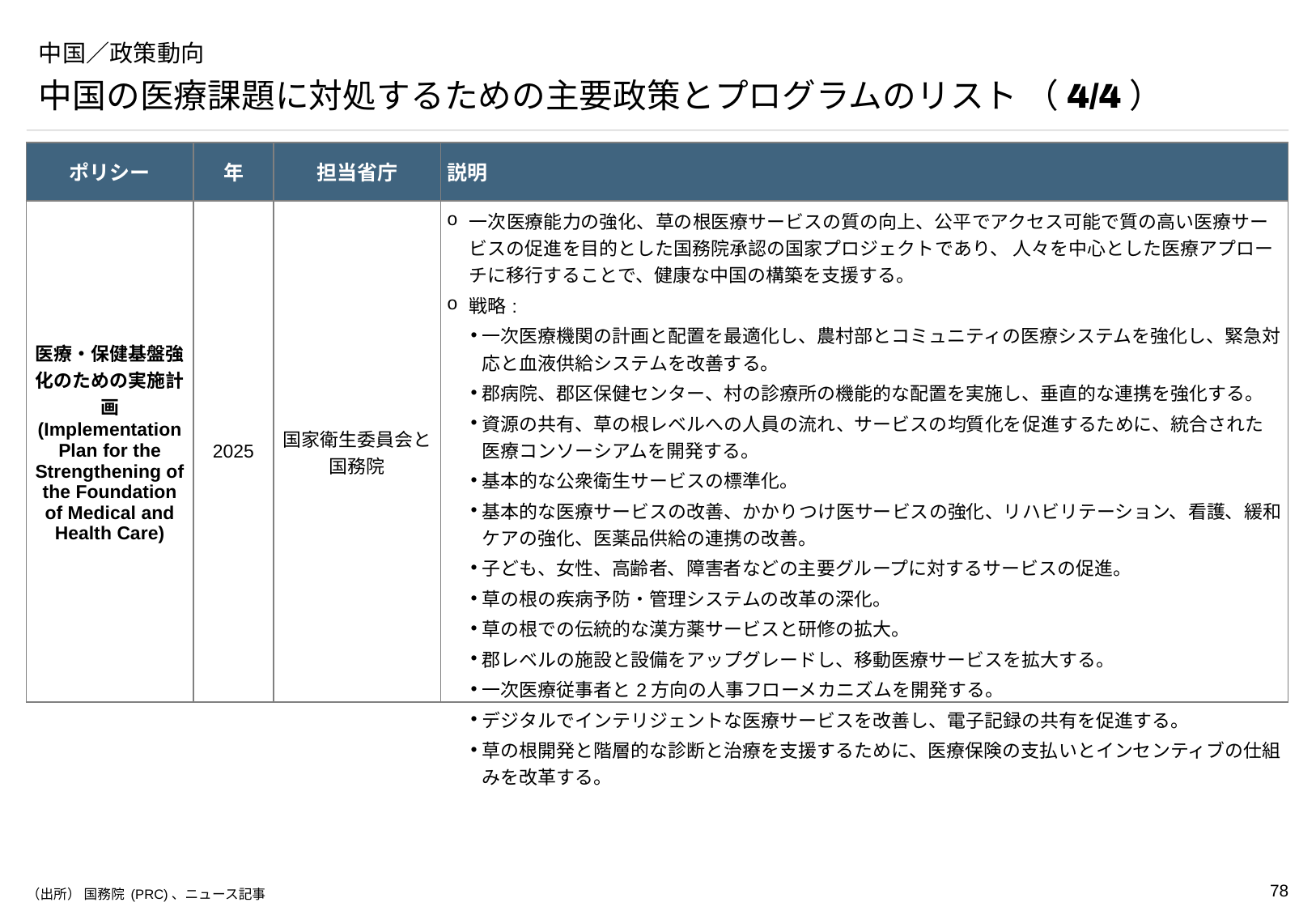

# 中国／政策動向
中国の医療課題に対処するための主要政策とプログラムのリスト （4/4）
| ポリシー | 年 | 担当省庁 | 説明 |
| --- | --- | --- | --- |
| 医療・保健基盤強化のための実施計画 (Implementation Plan for the Strengthening of the Foundation of Medical and Health Care) | 2025 | 国家衛生委員会と国務院 | 一次医療能力の強化、草の根医療サービスの質の向上、公平でアクセス可能で質の高い医療サービスの促進を目的とした国務院承認の国家プロジェクトであり、 人々を中心とした医療アプローチに移行することで、健康な中国の構築を支援する。 戦略: 一次医療機関の計画と配置を最適化し、農村部とコミュニティの医療システムを強化し、緊急対応と血液供給システムを改善する。 郡病院、郡区保健センター、村の診療所の機能的な配置を実施し、垂直的な連携を強化する。 資源の共有、草の根レベルへの人員の流れ、サービスの均質化を促進するために、統合された医療コンソーシアムを開発する。 基本的な公衆衛生サービスの標準化。 基本的な医療サービスの改善、かかりつけ医サービスの強化、リハビリテーション、看護、緩和ケアの強化、医薬品供給の連携の改善。 子ども、女性、高齢者、障害者などの主要グループに対するサービスの促進。 草の根の疾病予防・管理システムの改革の深化。 草の根での伝統的な漢方薬サービスと研修の拡大。 郡レベルの施設と設備をアップグレードし、移動医療サービスを拡大する。 一次医療従事者と2方向の人事フローメカニズムを開発する。 デジタルでインテリジェントな医療サービスを改善し、電子記録の共有を促進する。 草の根開発と階層的な診断と治療を支援するために、医療保険の支払いとインセンティブの仕組みを改革する。 |
（出所） 国務院 (PRC)、ニュース記事